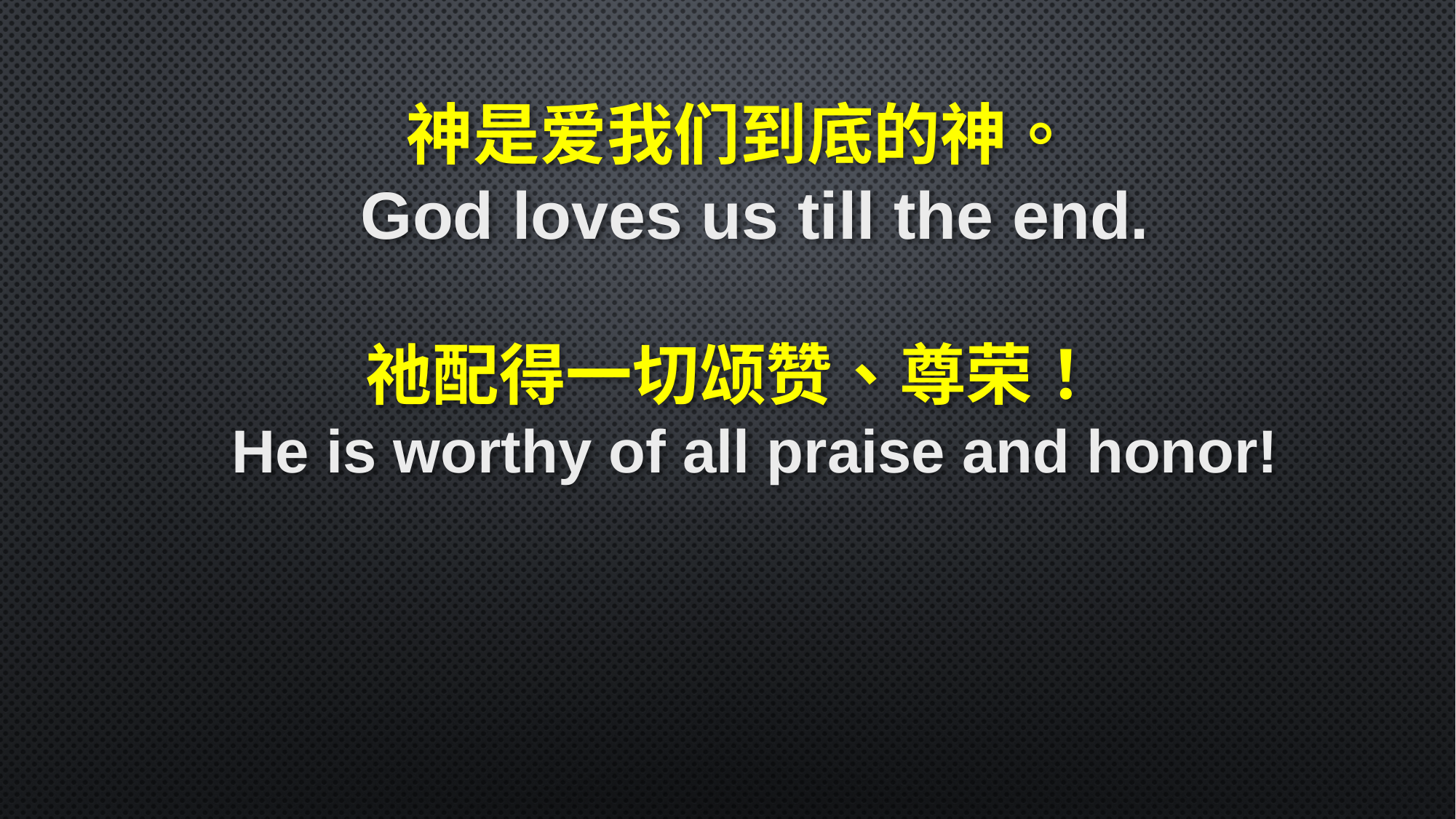

神是爱我们到底的神。
God loves us till the end.

祂配得一切颂赞、尊荣！
He is worthy of all praise and honor!